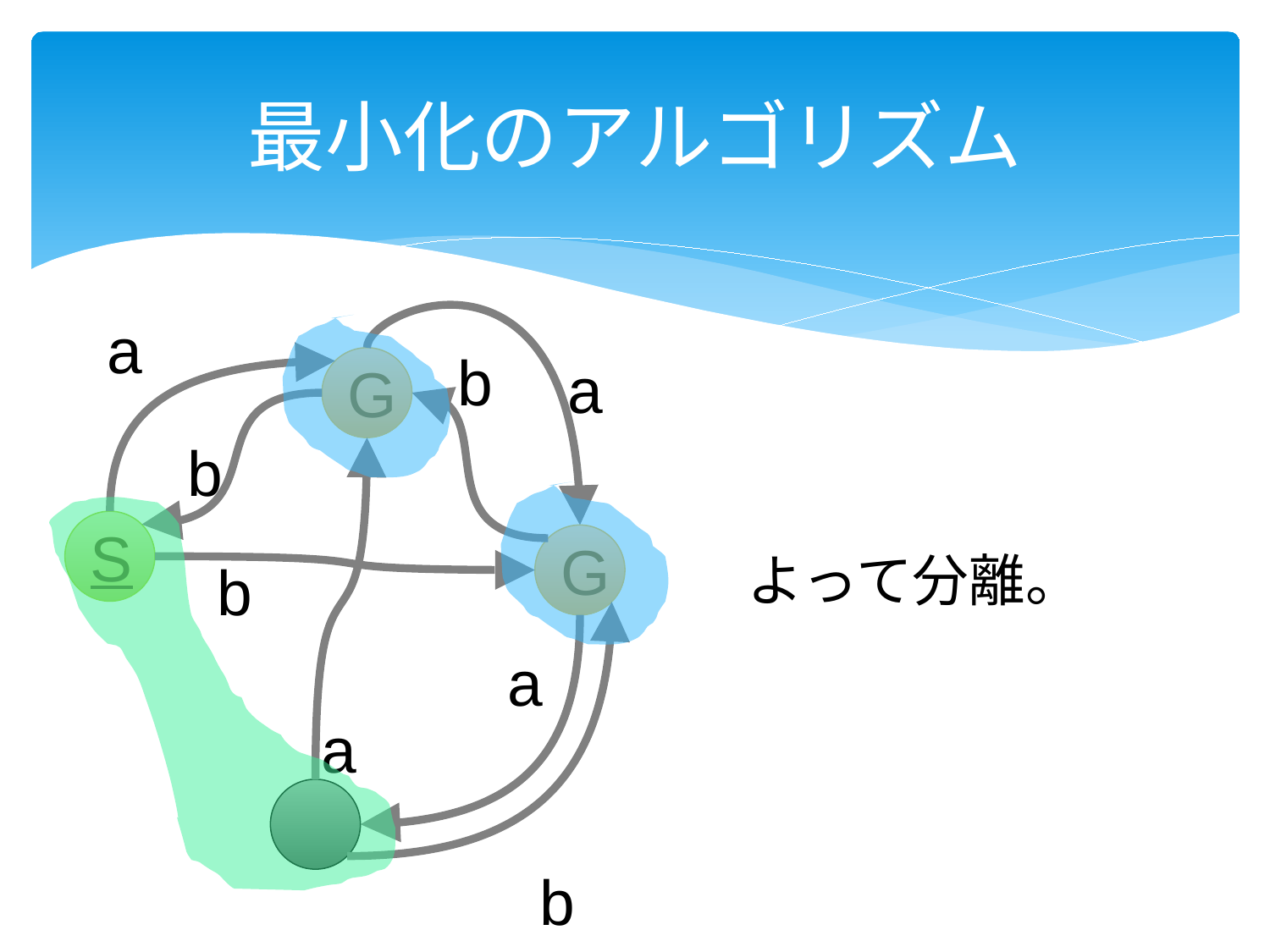

# 最小化のアルゴリズム
a

b
a
G
b

S
G
よって分離。
b
a
a

b